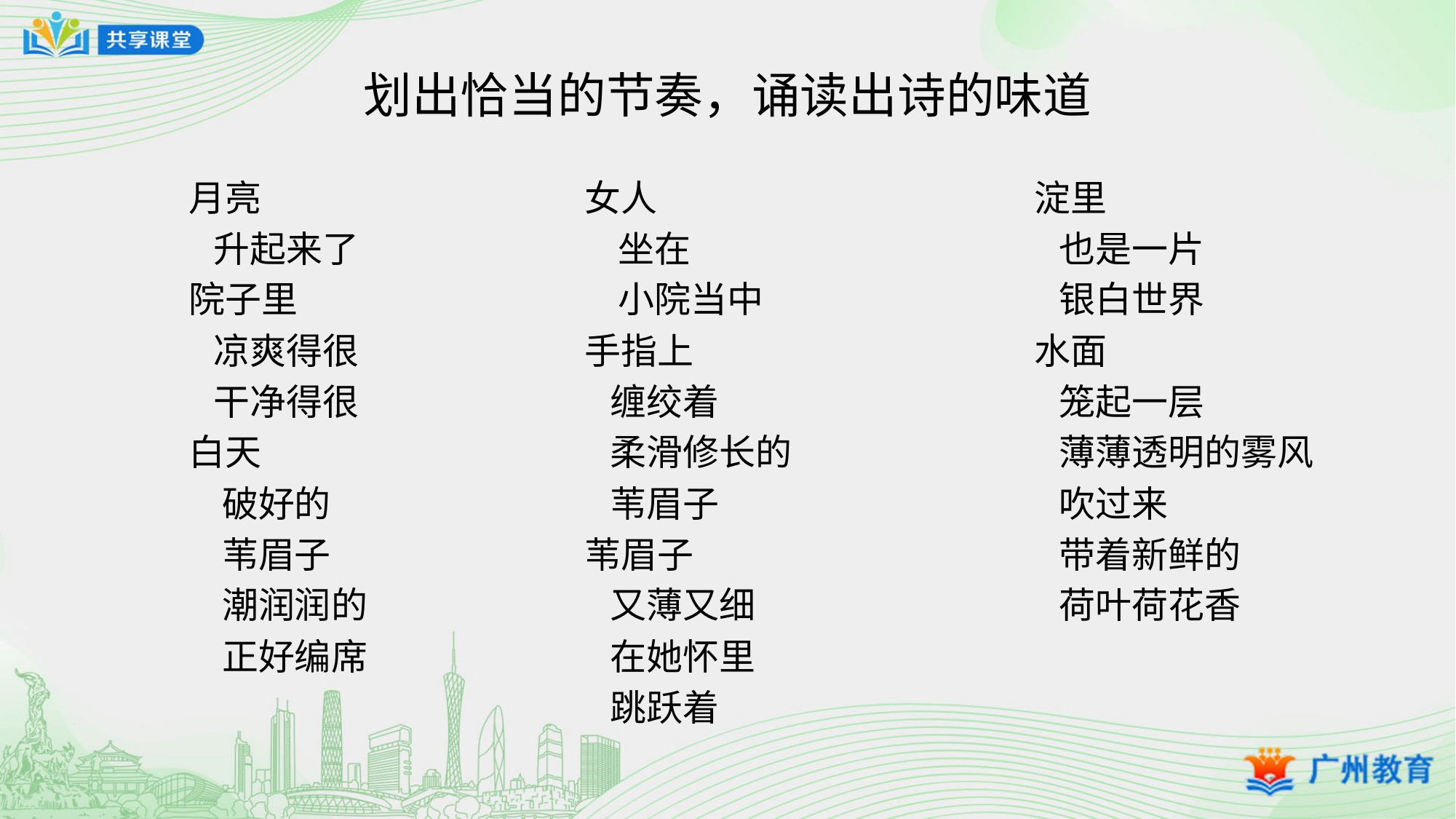

# 划出恰当的节奏，诵读出诗的味道
月亮
  升起来了
院子里
  凉爽得很
  干净得很
白天
   破好的
   苇眉子
   潮润润的
   正好编席

女人
   坐在
   小院当中
手指上
  缠绞着
  柔滑修长的
  苇眉子
苇眉子
  又薄又细
  在她怀里
  跳跃着
淀里
  也是一片
  银白世界
水面
  笼起一层
  薄薄透明的雾风
  吹过来
  带着新鲜的
  荷叶荷花香